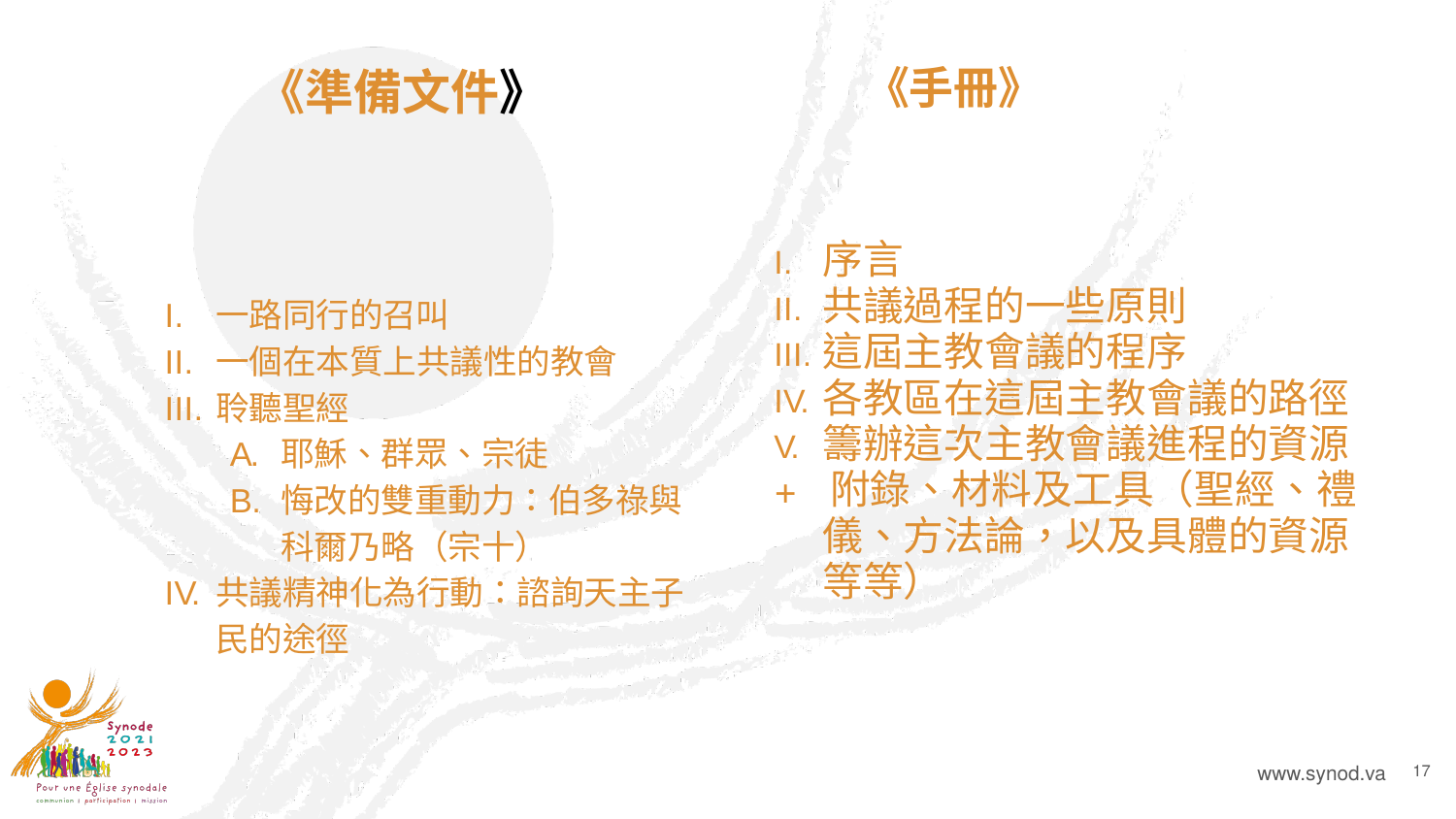

《準備文件》
         《手冊》
序言
共議過程的一些原則
這屆主教會議的程序
各教區在這屆主教會議的路徑
籌辦這次主教會議進程的資源
+  附錄、材料及工具（聖經、禮儀、方法論，以及具體的資源等等）

一路同行的召叫
一個在本質上共議性的教會
聆聽聖經
耶穌、群眾、宗徒
悔改的雙重動力：伯多祿與科爾乃略（宗十）
共議精神化為行動：諮詢天主子民的途徑
17